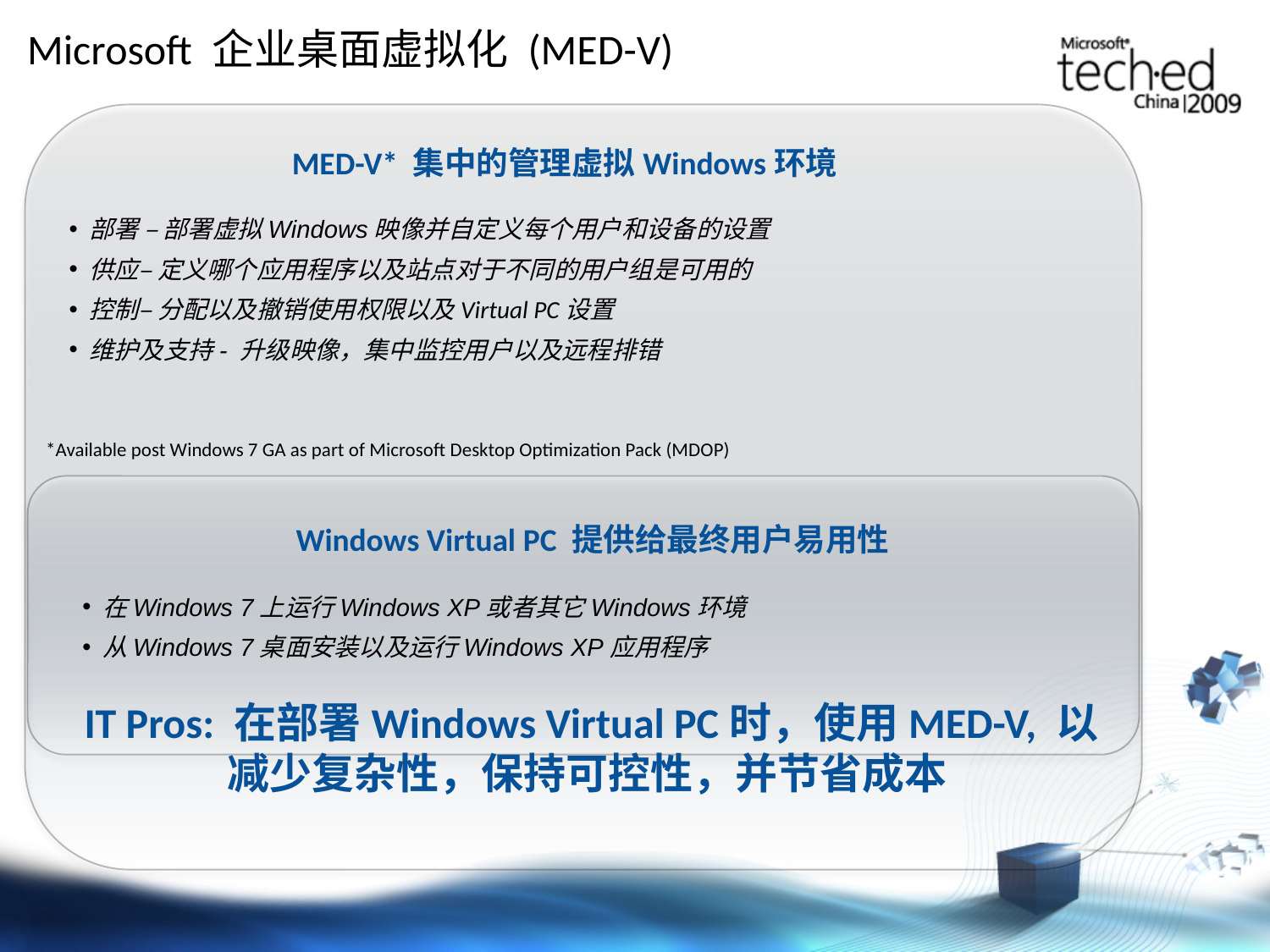

# Microsoft 企业桌面虚拟化 (MED-V)

MED-V* 集中的管理虚拟Windows环境
 部署 – 部署虚拟Windows映像并自定义每个用户和设备的设置
 供应– 定义哪个应用程序以及站点对于不同的用户组是可用的
 控制– 分配以及撤销使用权限以及Virtual PC设置
 维护及支持- 升级映像，集中监控用户以及远程排错
*Available post Windows 7 GA as part of Microsoft Desktop Optimization Pack (MDOP)

Windows Virtual PC 提供给最终用户易用性
 在Windows 7上运行Windows XP或者其它Windows环境
 从Windows 7桌面安装以及运行Windows XP应用程序
 IT Pros: 在部署Windows Virtual PC时，使用MED-V, 以减少复杂性，保持可控性，并节省成本